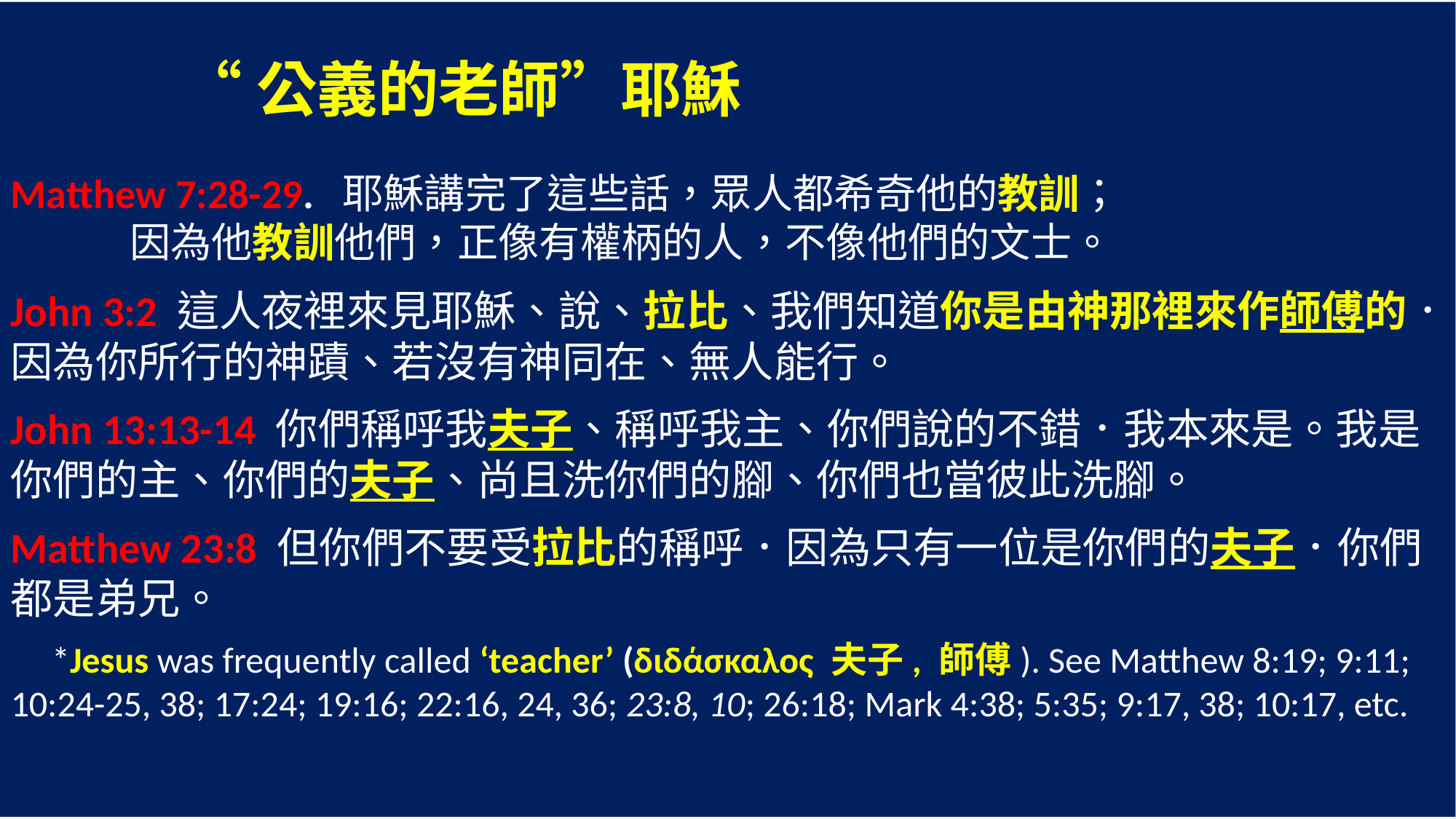

“公義的老師”耶穌

Matthew 7:28-29.  耶穌講完了這些話，眾人都希奇他的教訓；
            因為他教訓他們，正像有權柄的人，不像他們的文士。

John 3:2 這人夜裡來見耶穌、說、拉比、我們知道你是由神那裡來作師傅的．因為你所行的神蹟、若沒有神同在、無人能行。

John 13:13-14 你們稱呼我夫子、稱呼我主、你們說的不錯．我本來是。我是你們的主、你們的夫子、尚且洗你們的腳、你們也當彼此洗腳。

Matthew 23:8 但你們不要受拉比的稱呼．因為只有一位是你們的夫子．你們都是弟兄。

     *Jesus was frequently called ‘teacher’ (διδάσκαλος 夫子, 師傅). See Matthew 8:19; 9:11; 10:24-25, 38; 17:24; 19:16; 22:16, 24, 36; 23:8, 10; 26:18; Mark 4:38; 5:35; 9:17, 38; 10:17, etc.